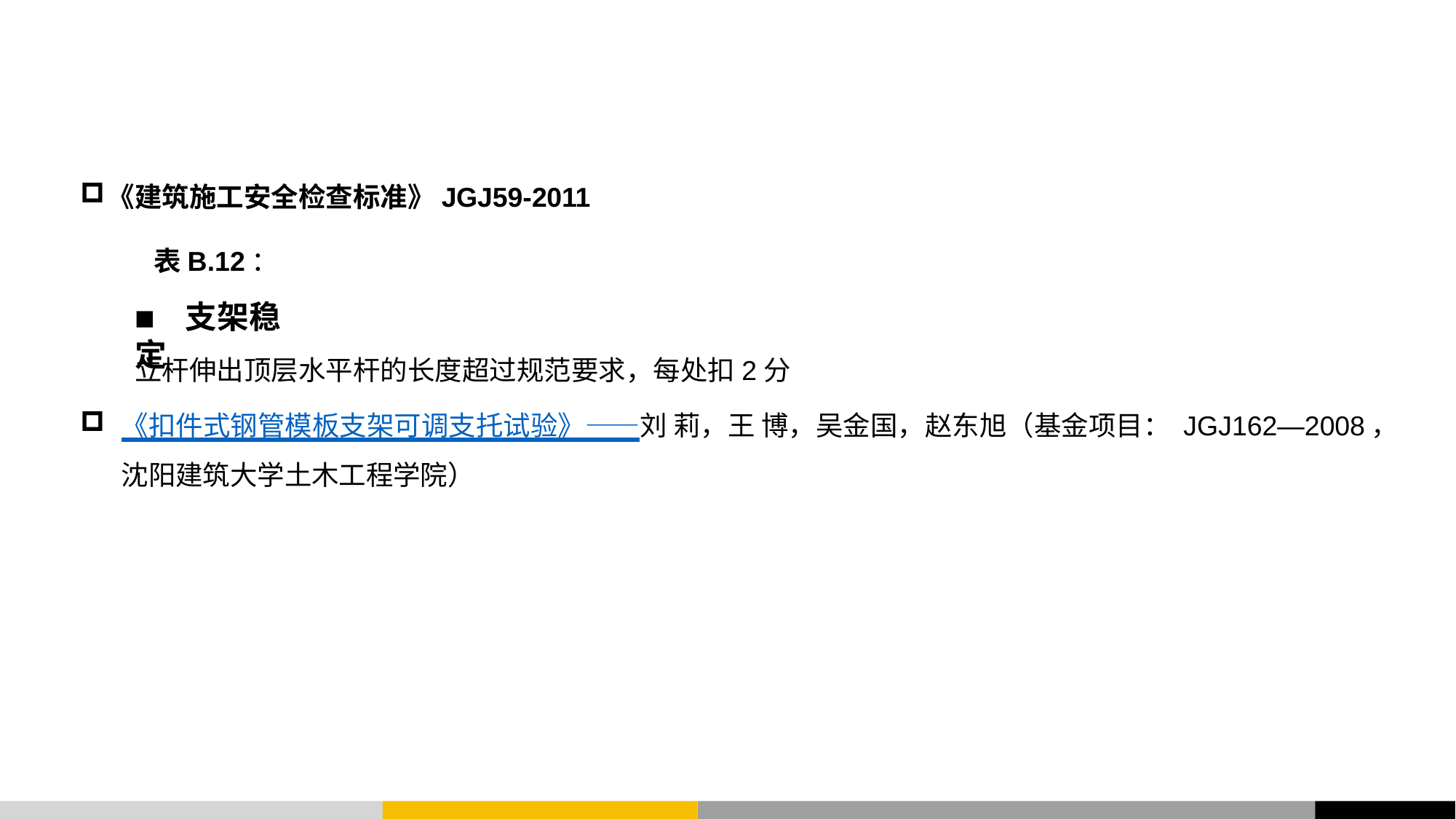

《建筑施工安全检查标准》JGJ59-2011
表B.12：
# ◼ 支架稳定
立杆伸出顶层水平杆的长度超过规范要求，每处扣2分
《扣件式钢管模板支架可调支托试验》——刘 莉，王 博，吴金国，赵东旭（基金项目： JGJ162—2008，
沈阳建筑大学土木工程学院）